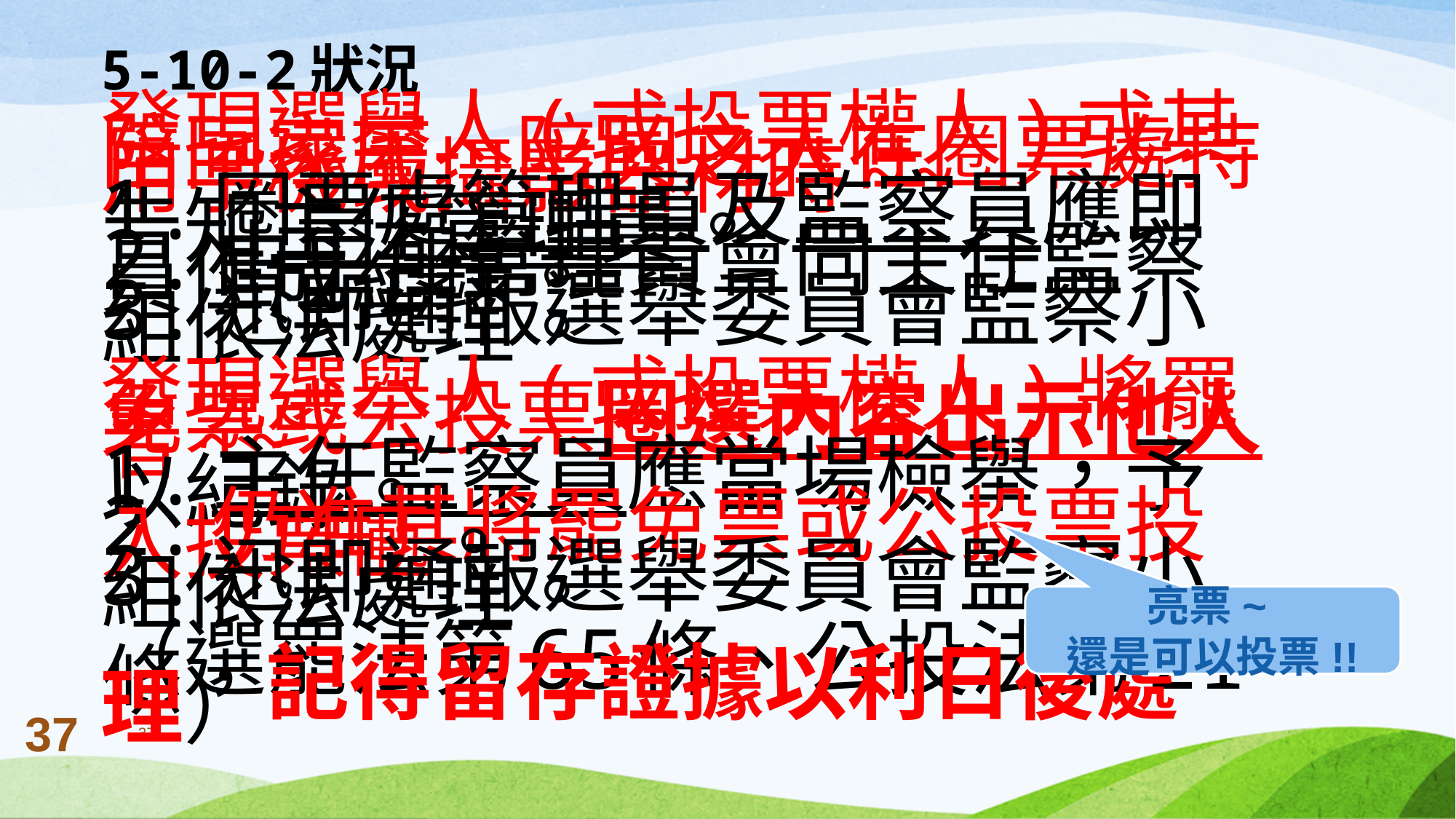

# 5-10-2狀況
發現選舉人(或投票權人)或其陪同家屬、陪同之人在圈票處持用手機或攝影器材時~~
1.圈票處管理員及監察員應即告知主任管理員。
2.由主任管理員會同主任監察員作成紀錄。
3.迅即通報選舉委員會監察小組依法處理。

發現選舉人(或投票權人)將罷免票或公投票圈選內容出示他人者~~
1.主任監察員應當場檢舉，予以紀錄。
2.仍准其將罷免票或公投票投入投票匭。
3.迅即通報選舉委員會監察小組依法處理。

（選罷法第65條、公投法第21條，記得留存證據以利日後處理）

亮票~
還是可以投票!!
37
37